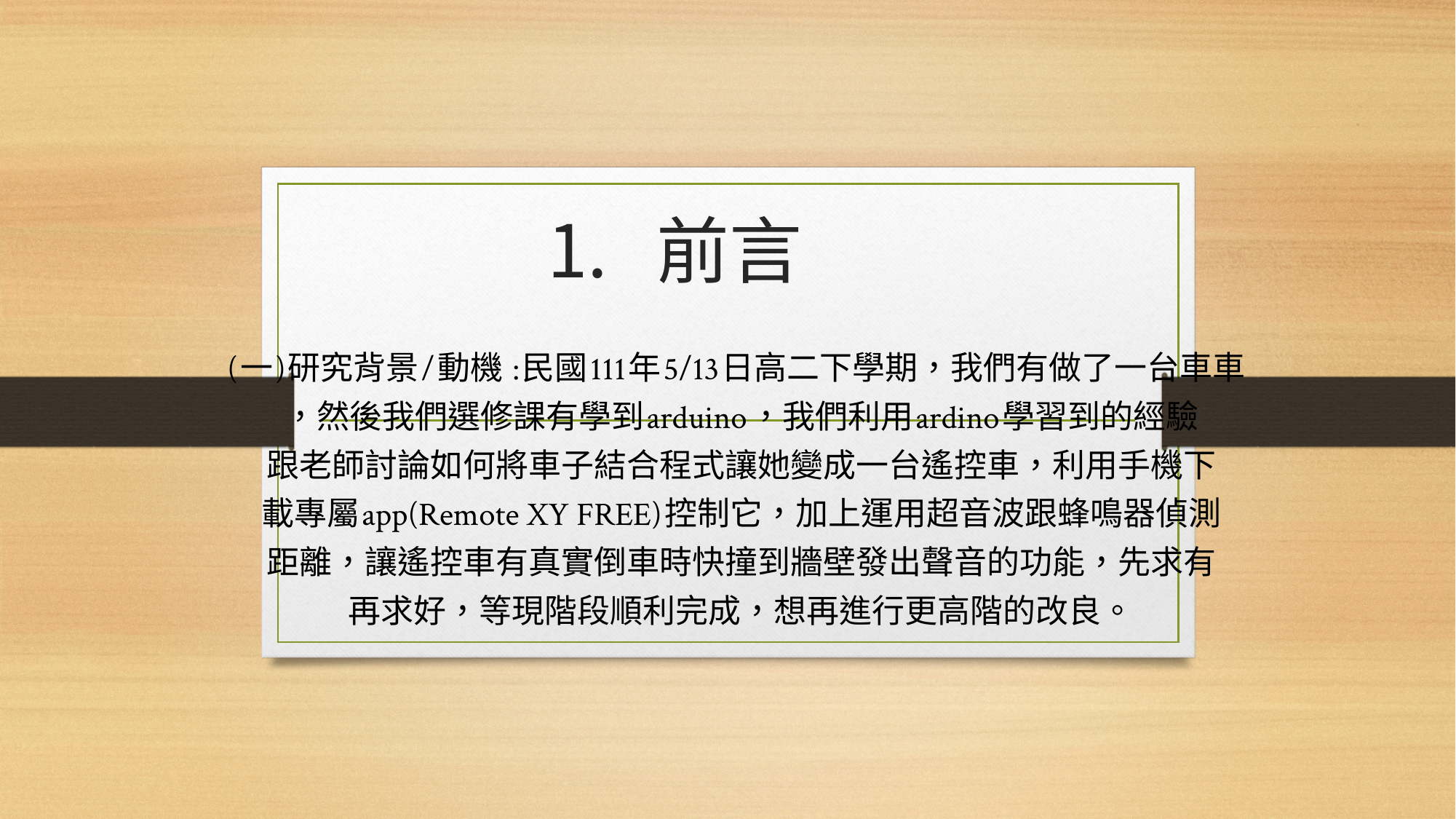

# 前言
(一)研究背景/動機 :民國111年5/13日高二下學期，我們有做了一台車車
 ，然後我們選修課有學到arduino，我們利用ardino學習到的經驗
 跟老師討論如何將車子結合程式讓她變成一台遙控車，利用手機下
 載專屬app(Remote XY FREE)控制它，加上運用超音波跟蜂鳴器偵測
 距離，讓遙控車有真實倒車時快撞到牆壁發出聲音的功能，先求有
 再求好，等現階段順利完成，想再進行更高階的改良。